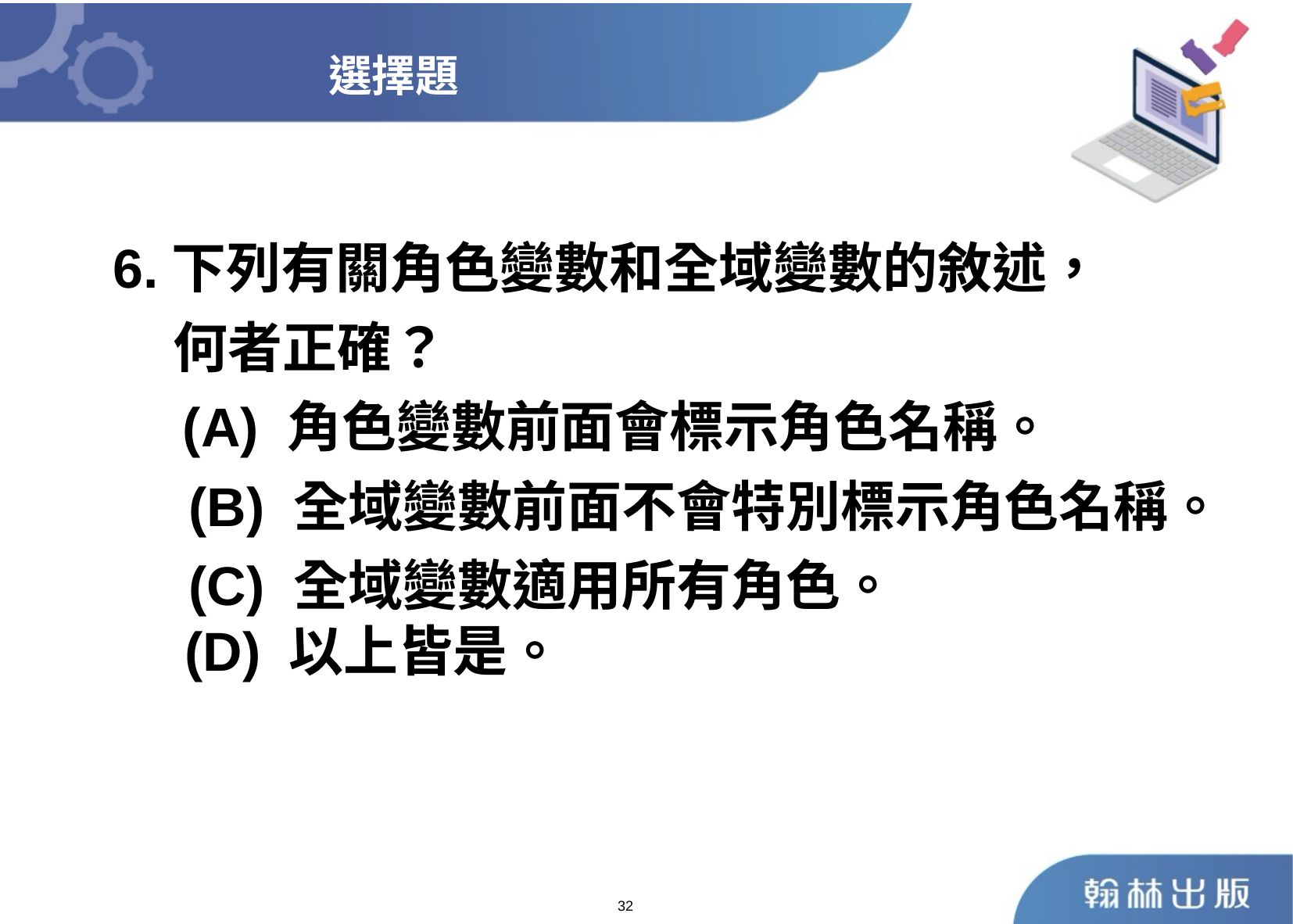

選擇題
 6.下列有關角色變數和全域變數的敘述，
     何者正確？
	    (A) 角色變數前面會標示角色名稱。
      (B) 全域變數前面不會特別標示角色名稱。
      (C) 全域變數適用所有角色。
    (D) 以上皆是。

32